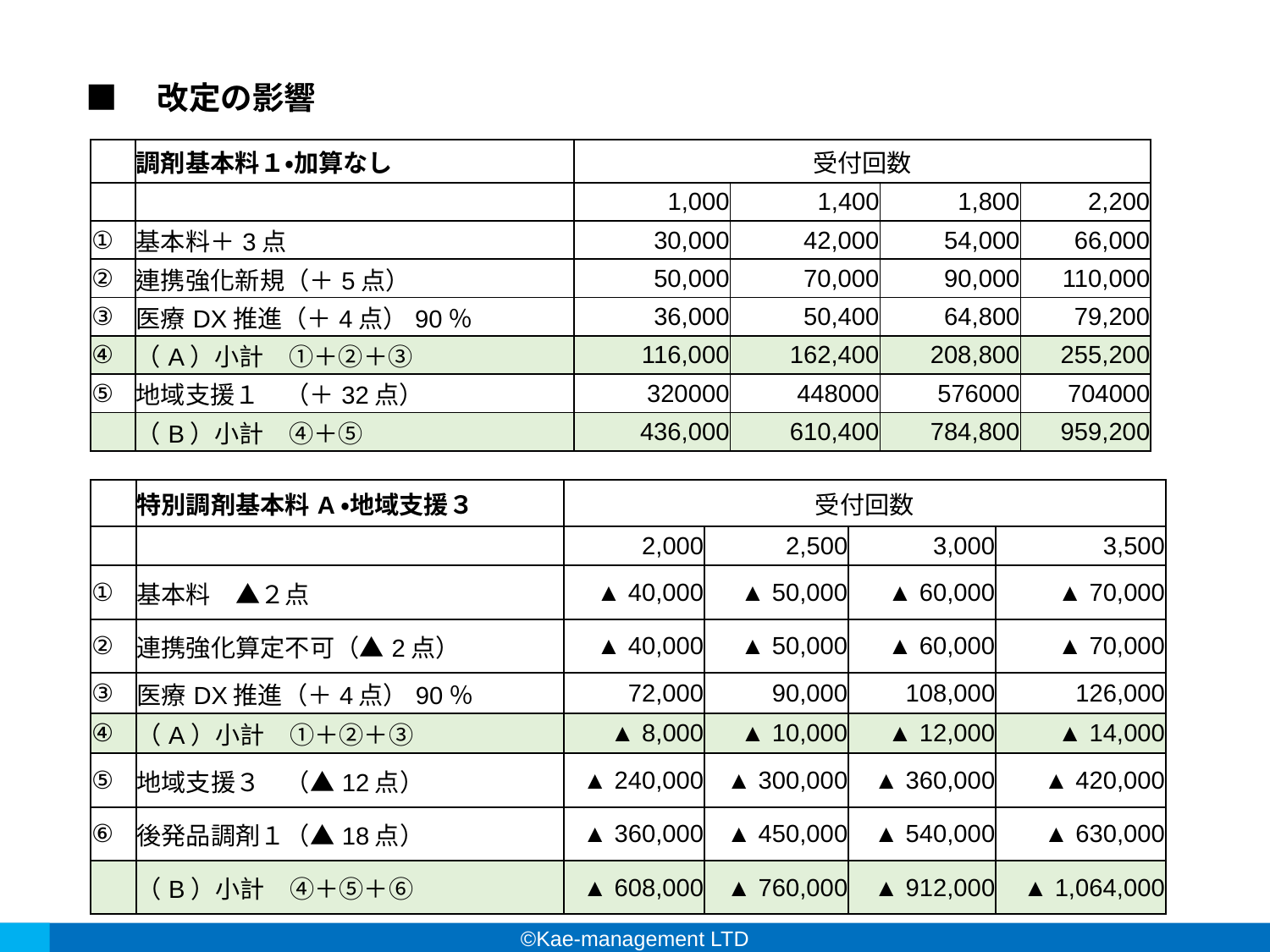

■　改定の影響
|  | 調剤基本料１・加算なし | 受付回数 |  |  |  |
| --- | --- | --- | --- | --- | --- |
|  |  | 1,000 | 1,400 | 1,800 | 2,200 |
| ① | 基本料＋3点 | 30,000 | 42,000 | 54,000 | 66,000 |
| ② | 連携強化新規（＋5点） | 50,000 | 70,000 | 90,000 | 110,000 |
| ③ | 医療DX推進（＋4点）90％ | 36,000 | 50,400 | 64,800 | 79,200 |
| ④ | （A）小計　①＋②＋③ | 116,000 | 162,400 | 208,800 | 255,200 |
| ⑤ | 地域支援１　（＋32点） | 320000 | 448000 | 576000 | 704000 |
|  | （B）小計　④＋⑤ | 436,000 | 610,400 | 784,800 | 959,200 |
|  | 特別調剤基本料A・地域支援３ | 受付回数 |  |  |  |
| --- | --- | --- | --- | --- | --- |
|  |  | 2,000 | 2,500 | 3,000 | 3,500 |
| ① | 基本料　▲２点 | ▲ 40,000 | ▲ 50,000 | ▲ 60,000 | ▲ 70,000 |
| ② | 連携強化算定不可（▲2点） | ▲ 40,000 | ▲ 50,000 | ▲ 60,000 | ▲ 70,000 |
| ③ | 医療DX推進（＋4点）90％ | 72,000 | 90,000 | 108,000 | 126,000 |
| ④ | （A）小計　①＋②＋③ | ▲ 8,000 | ▲ 10,000 | ▲ 12,000 | ▲ 14,000 |
| ⑤ | 地域支援３　（▲12点） | ▲ 240,000 | ▲ 300,000 | ▲ 360,000 | ▲ 420,000 |
| ⑥ | 後発品調剤１（▲18点） | ▲ 360,000 | ▲ 450,000 | ▲ 540,000 | ▲ 630,000 |
|  | （B）小計　④＋⑤＋⑥ | ▲ 608,000 | ▲ 760,000 | ▲ 912,000 | ▲ 1,064,000 |